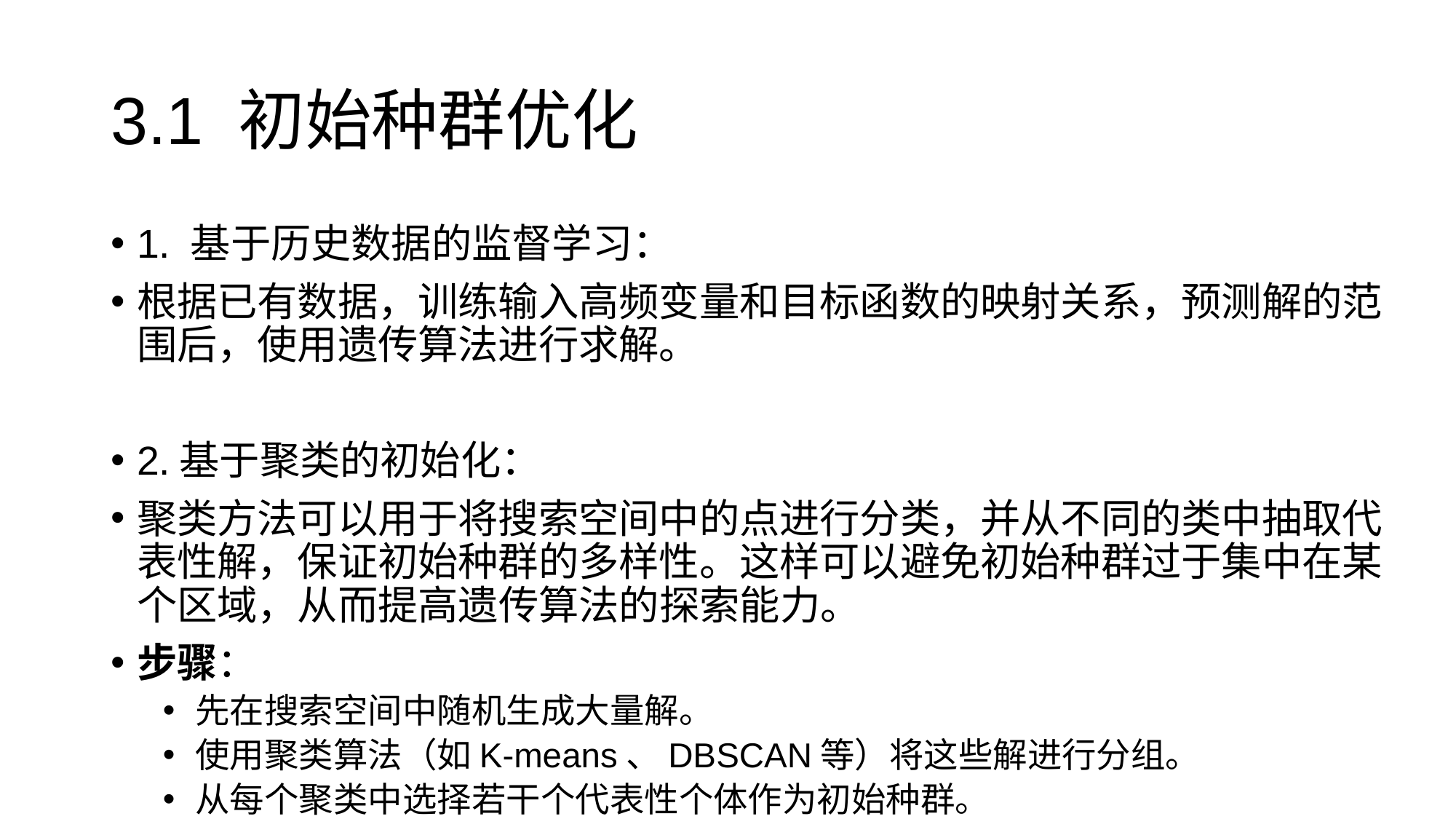

# 3.1 初始种群优化
1. 基于历史数据的监督学习：
根据已有数据，训练输入高频变量和目标函数的映射关系，预测解的范围后，使用遗传算法进行求解。

2.基于聚类的初始化：
聚类方法可以用于将搜索空间中的点进行分类，并从不同的类中抽取代表性解，保证初始种群的多样性。这样可以避免初始种群过于集中在某个区域，从而提高遗传算法的探索能力。
步骤：
先在搜索空间中随机生成大量解。
使用聚类算法（如K-means、DBSCAN等）将这些解进行分组。
从每个聚类中选择若干个代表性个体作为初始种群。